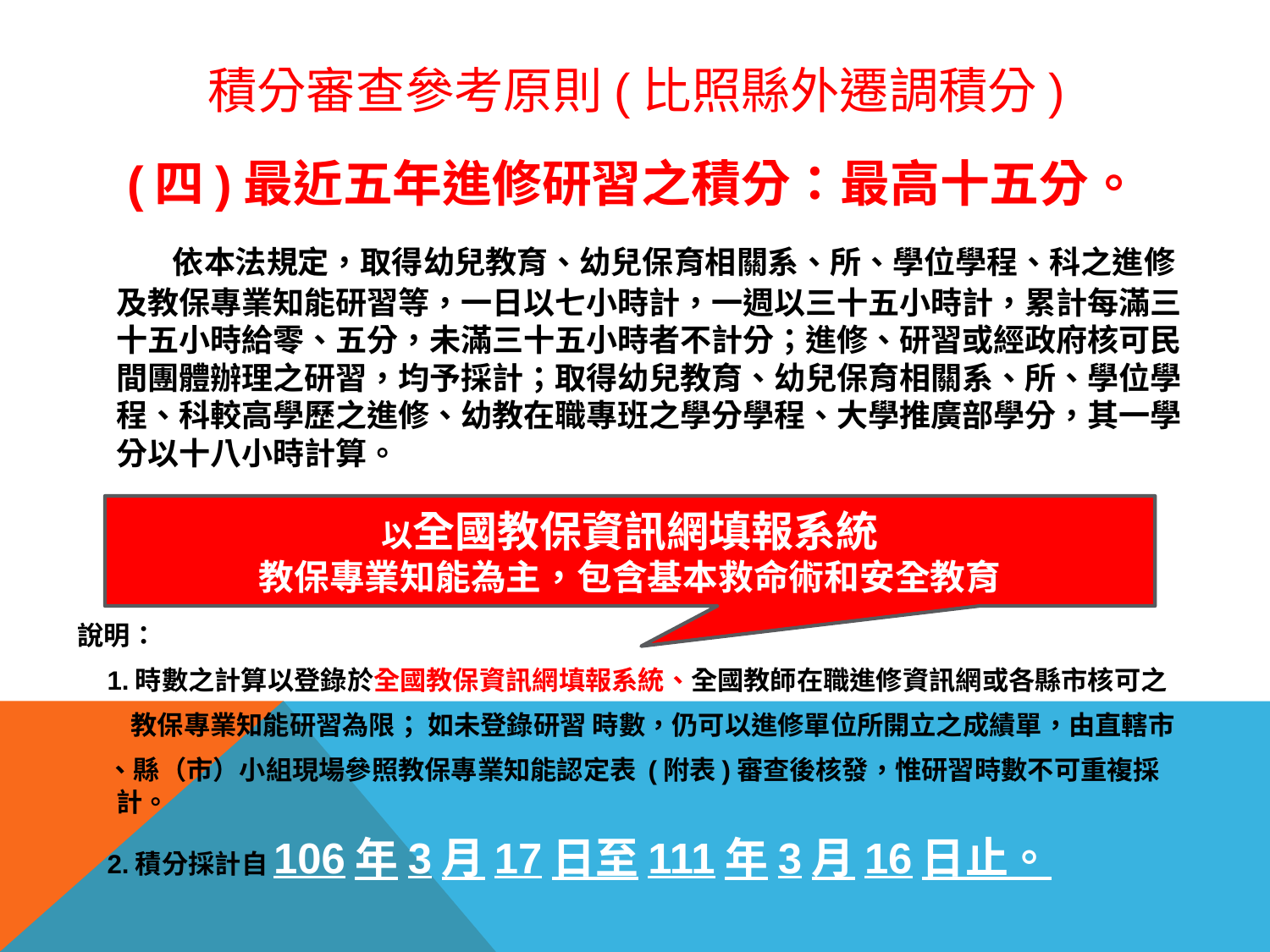

# 積分審查參考原則(比照縣外遷調積分)
   (四)最近五年進修研習之積分：最高十五分。
        依本法規定，取得幼兒教育、幼兒保育相關系、所、學位學程、科之進修 及教保專業知能研習等，一日以七小時計，一週以三十五小時計，累計每滿三十五小時給零、五分，未滿三十五小時者不計分；進修、研習或經政府核可民間團體辦理之研習，均予採計；取得幼兒教育、幼兒保育相關系、所、學位學程、科較高學歷之進修、幼教在職專班之學分學程、大學推廣部學分，其一學分以十八小時計算。

說明：
    1.時數之計算以登錄於全國教保資訊網填報系統、全國教師在職進修資訊網或各縣市核可之
        教保專業知能研習為限； 如未登錄研習 時數，仍可以進修單位所開立之成績單，由直轄市
    、縣（市）小組現場參照教保專業知能認定表 (附表)審查後核發，惟研習時數不可重複採計。
    2.積分採計自106年3月17日至111年3月16日止。
以全國教保資訊網填報系統
教保專業知能為主，包含基本救命術和安全教育